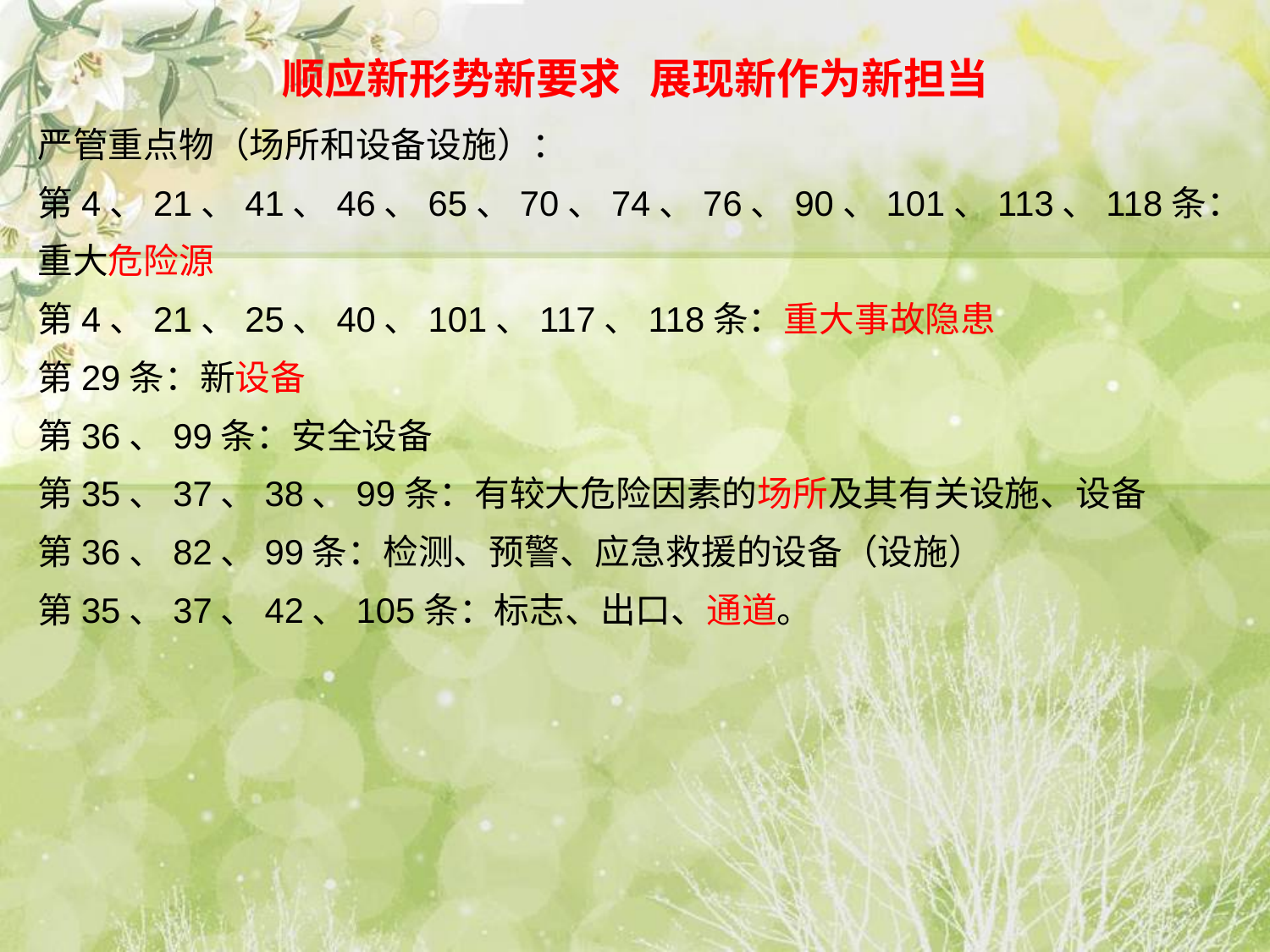

# 顺应新形势新要求   展现新作为新担当
严管重点物（场所和设备设施）：
第4、21、41、46、65、70、74、76、90、101、113、118条：重大危险源
第4、21、25、40、101、117、118条：重大事故隐患
第29条：新设备
第36、99条：安全设备
第35、37、38、99条：有较大危险因素的场所及其有关设施、设备
第36、82、99条：检测、预警、应急救援的设备（设施）
第35、37、42、105条：标志、出口、通道。